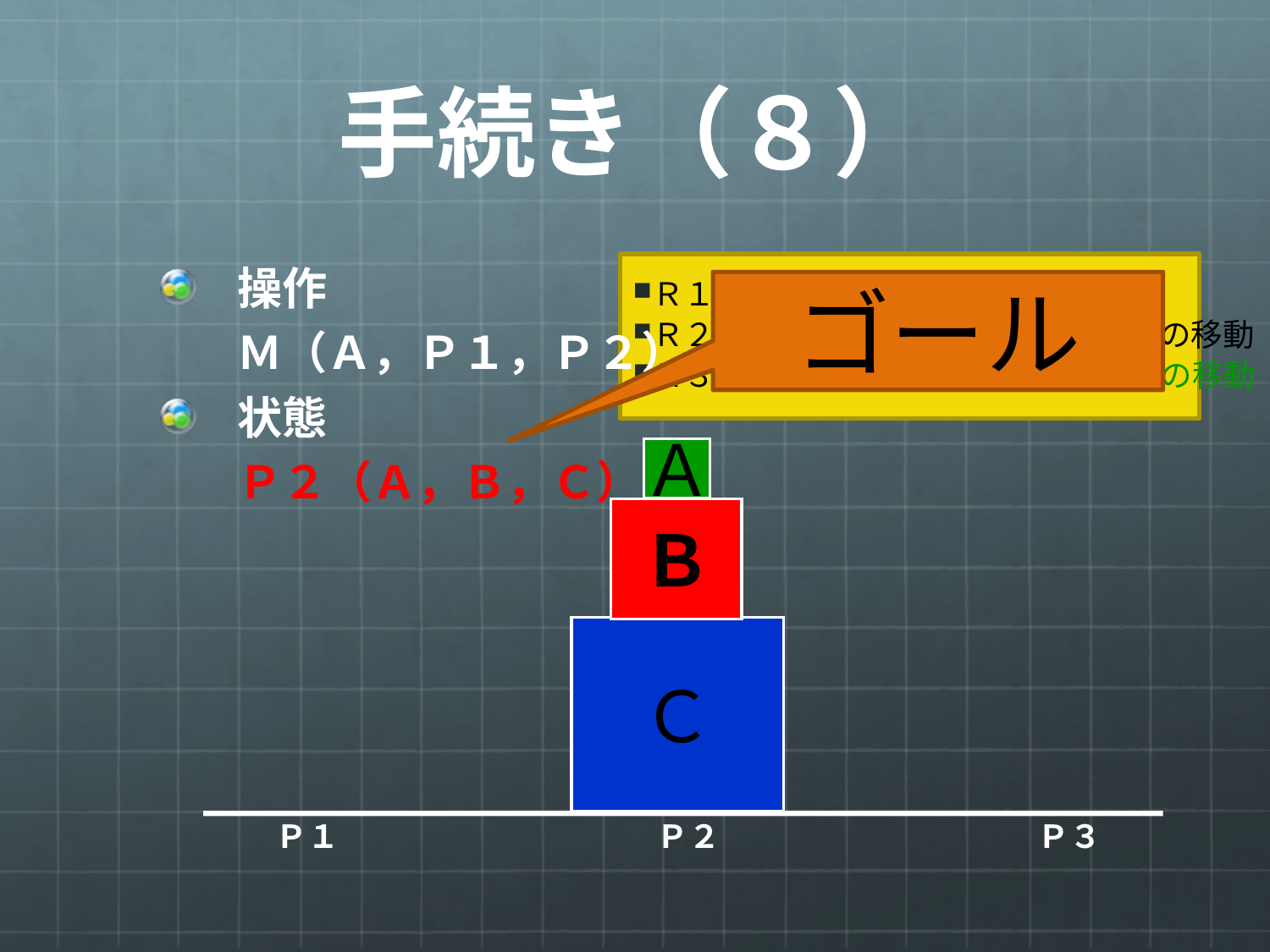

# 手続き（８）
操作
	Ｍ（Ａ，Ｐ１，Ｐ２）
状態
	Ｐ２（Ａ，Ｂ，Ｃ）
Ｒ１：移動できるブロックの選択
Ｒ２：空いている場所へのブロックの移動
Ｒ３：すでにブロックがある場所への移動
ゴール
Ａ
Ｂ
Ｃ
Ｐ１　　　　　　　　　　Ｐ２　　　　　　　　　　Ｐ３